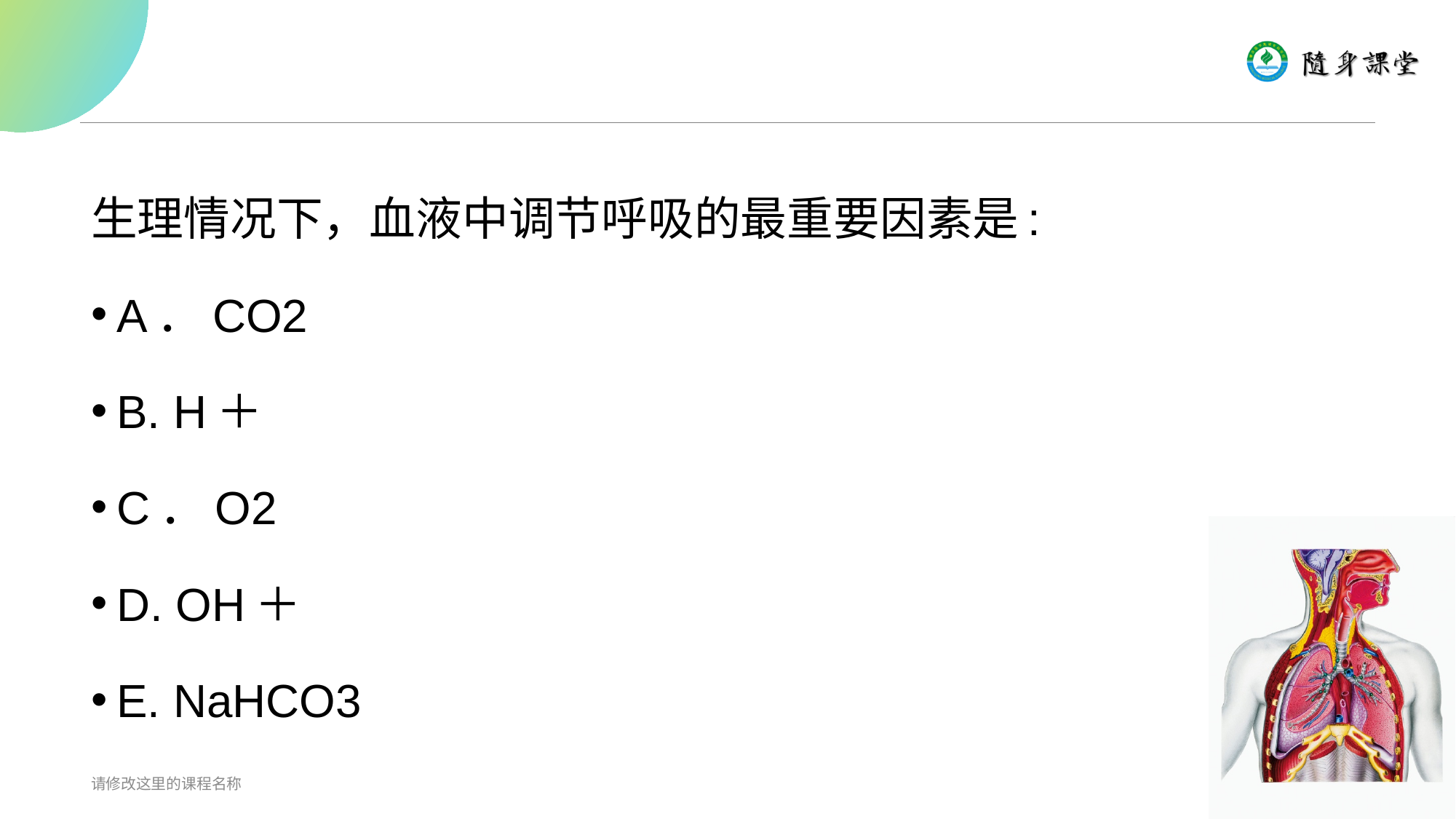

#
生理情况下，血液中调节呼吸的最重要因素是:
A．CO2
B. H＋
C．O2
D. OH＋
E. NaHCO3
请修改这里的课程名称
103